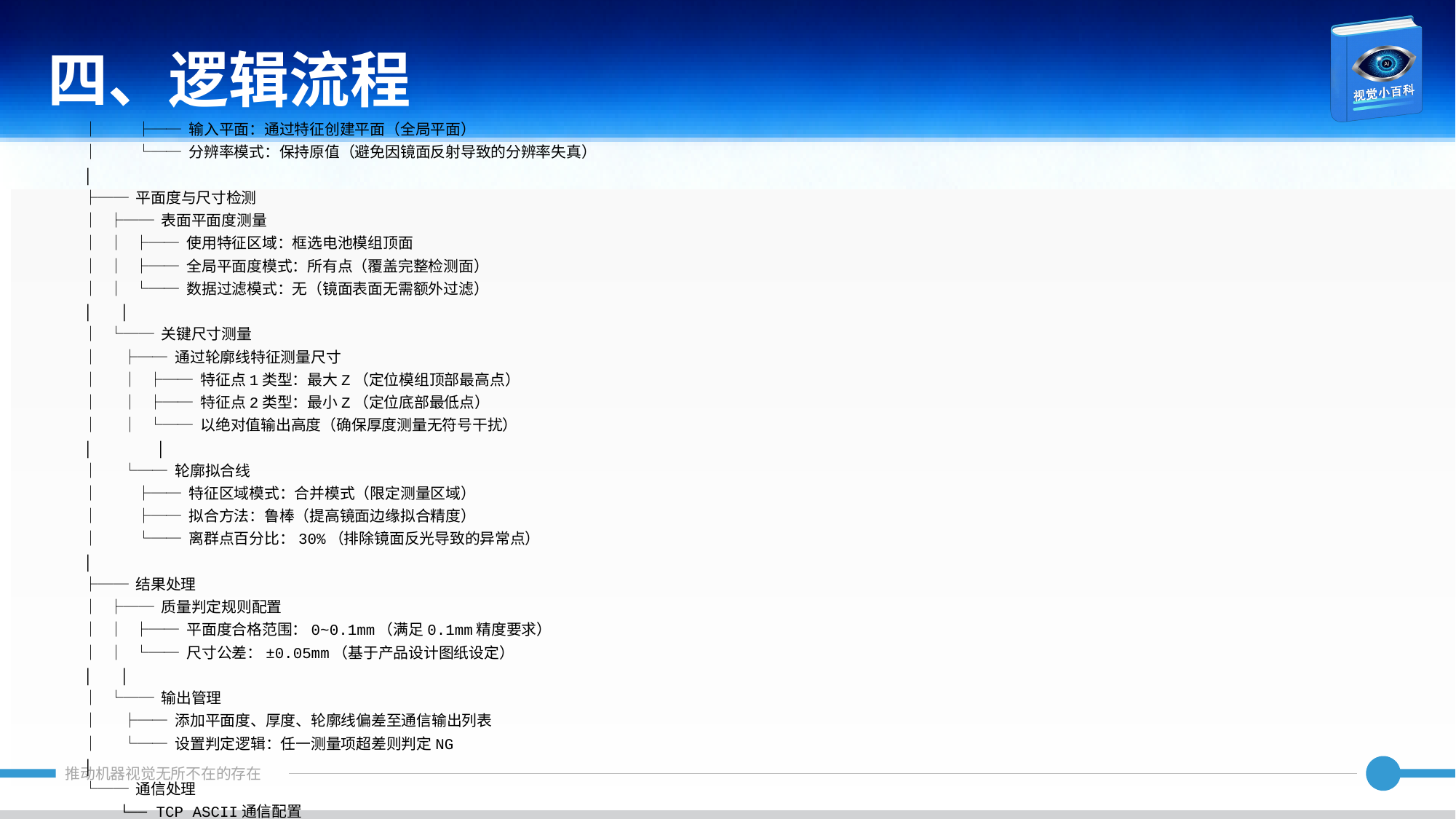

四、逻辑流程

│           ├── 输入平面：通过特征创建平面（全局平面）
│           └── 分辨率模式：保持原值（避免因镜面反射导致的分辨率失真）
│
├── 平面度与尺寸检测
│   ├── 表面平面度测量
│   │   ├── 使用特征区域：框选电池模组顶面
│   │   ├── 全局平面度模式：所有点（覆盖完整检测面）
│   │   └── 数据过滤模式：无（镜面表面无需额外过滤）
│   │
│   └── 关键尺寸测量
│       ├── 通过轮廓线特征测量尺寸
│       │   ├── 特征点1类型：最大Z（定位模组顶部最高点）
│       │   ├── 特征点2类型：最小Z（定位底部最低点）
│       │   └── 以绝对值输出高度（确保厚度测量无符号干扰）
│       │
│       └── 轮廓拟合线
│           ├── 特征区域模式：合并模式（限定测量区域）
│           ├── 拟合方法：鲁棒（提高镜面边缘拟合精度）
│           └── 离群点百分比：30%（排除镜面反光导致的异常点）
│
├── 结果处理
│   ├── 质量判定规则配置
│   │   ├── 平面度合格范围：0~0.1mm（满足0.1mm精度要求）
│   │   └── 尺寸公差：±0.05mm（基于产品设计图纸设定）
│   │
│   └── 输出管理
│       ├── 添加平面度、厚度、轮廓线偏差至通信输出列表
│       └── 设置判定逻辑：任一测量项超差则判定NG
│
└── 通信处理
    └── TCP ASCII通信配置
        ├── 目标设备IP地址：192.168.1.100（示例）
        ├── 发送格式：ASCII字符串（如"OK:Plane=0.08,Height=5.02"）
        └── 触发信号：软触发（静止工件无需外部触发）
10